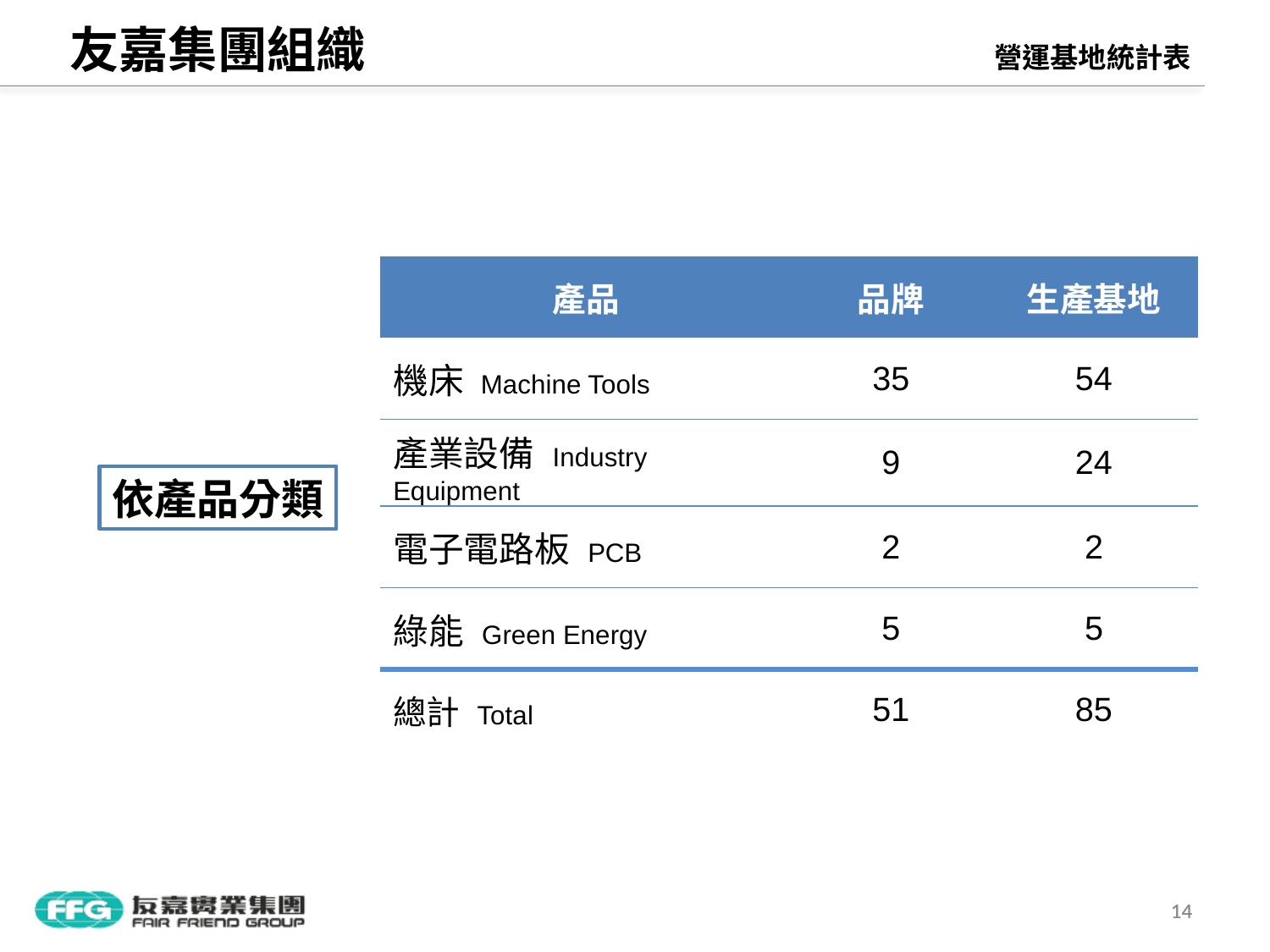

友嘉集團組織
營運基地統計表
| 產品 | 品牌 | 生產基地 |
| --- | --- | --- |
| 機床 Machine Tools | 35 | 54 |
| 產業設備 Industry Equipment | 9 | 24 |
| 電子電路板 PCB | 2 | 2 |
| 綠能 Green Energy | 5 | 5 |
| 總計 Total | 51 | 85 |
依產品分類